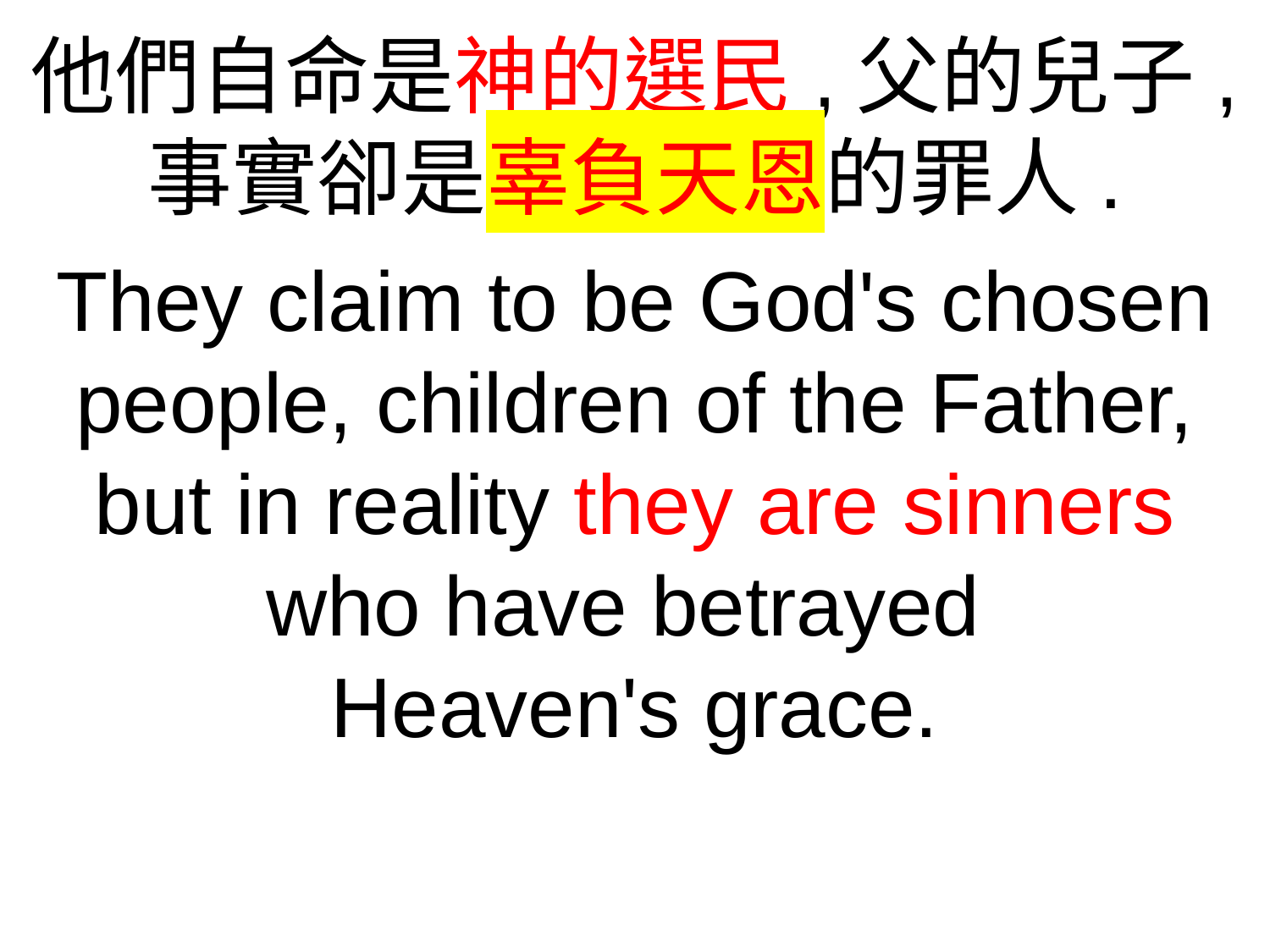

他們自命是神的選民,父的兒子,
事實卻是辜負天恩的罪人.
They claim to be God's chosen people, children of the Father, but in reality they are sinners who have betrayed
Heaven's grace.